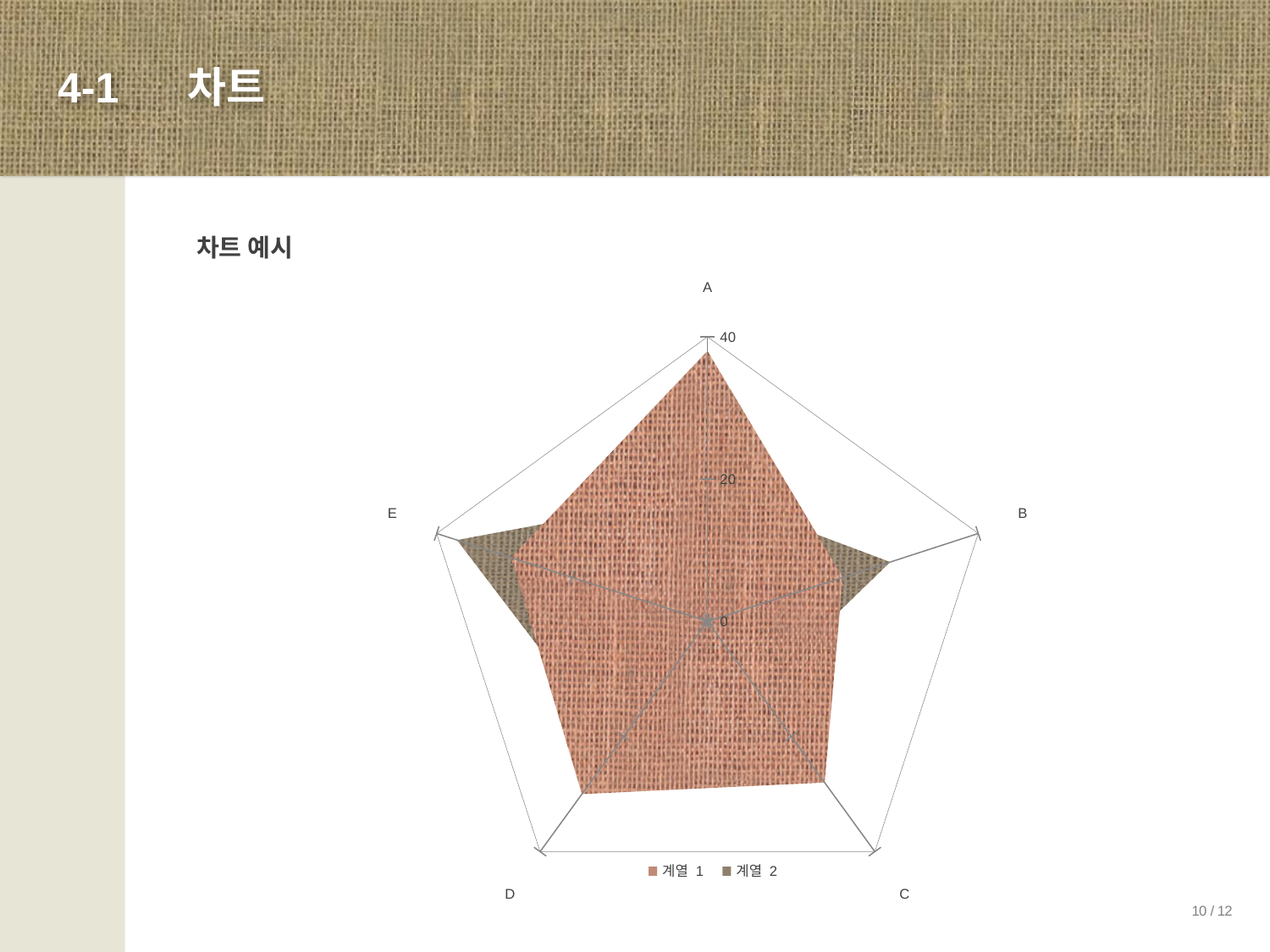

# 4-1
차트
차트 예시

### Chart

| Category | 계열 1 | 계열 2 |
|---|---|---|
| A | 38.0 | 18.0 |
| B | 20.0 | 27.0 |
| C | 28.0 | 12.0 |
| D | 30.0 | 22.0 |
| E | 29.0 | 37.0 |
10 / 12